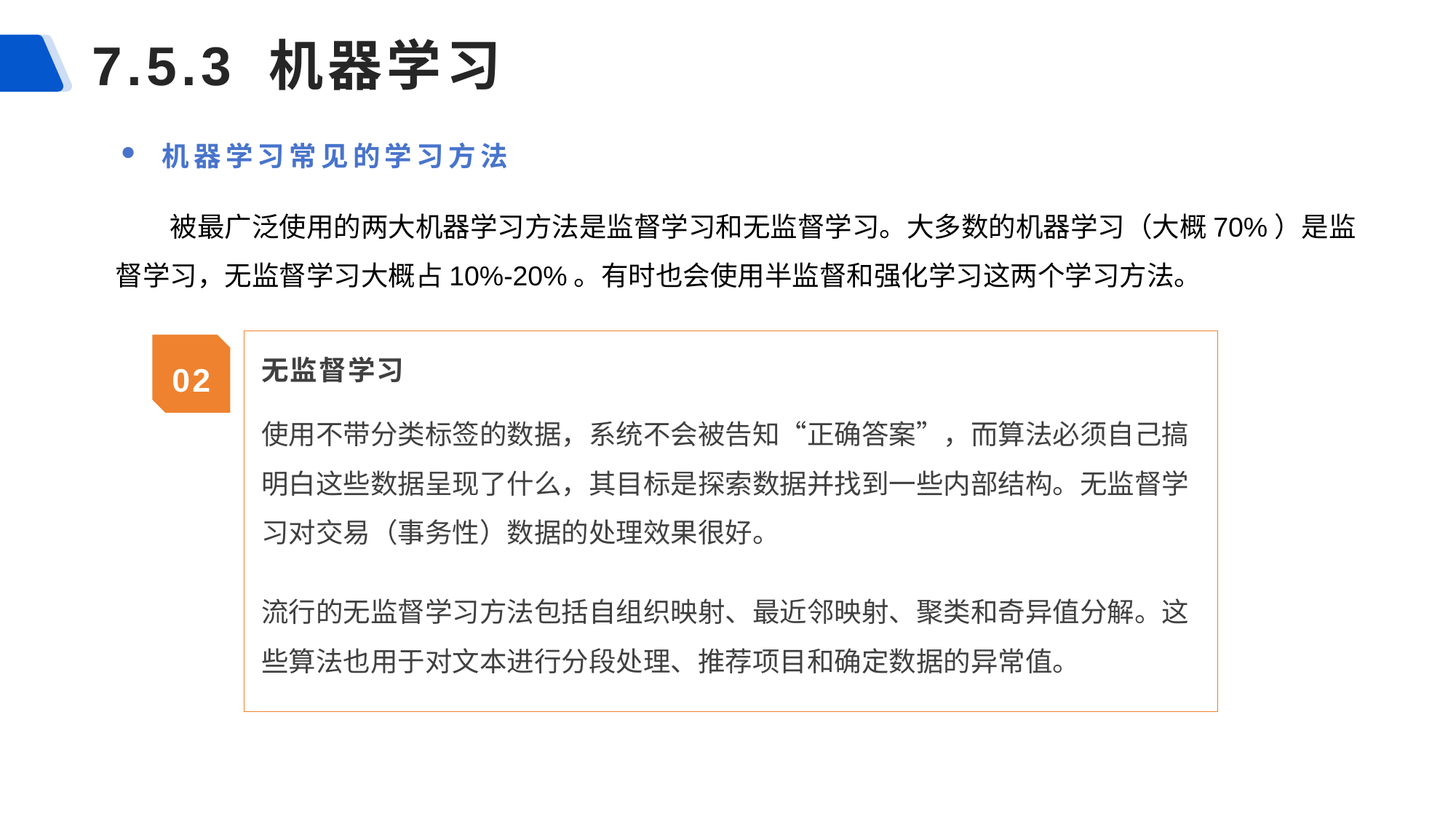

# 7.5.3 机器学习
机器学习常见的学习方法
被最广泛使用的两大机器学习方法是监督学习和无监督学习。大多数的机器学习（大概70%）是监督学习，无监督学习大概占10%-20%。有时也会使用半监督和强化学习这两个学习方法。

无监督学习
使用不带分类标签的数据，系统不会被告知“正确答案”，而算法必须自己搞明白这些数据呈现了什么，其目标是探索数据并找到一些内部结构。无监督学习对交易（事务性）数据的处理效果很好。
流行的无监督学习方法包括自组织映射、最近邻映射、聚类和奇异值分解。这些算法也用于对文本进行分段处理、推荐项目和确定数据的异常值。

02